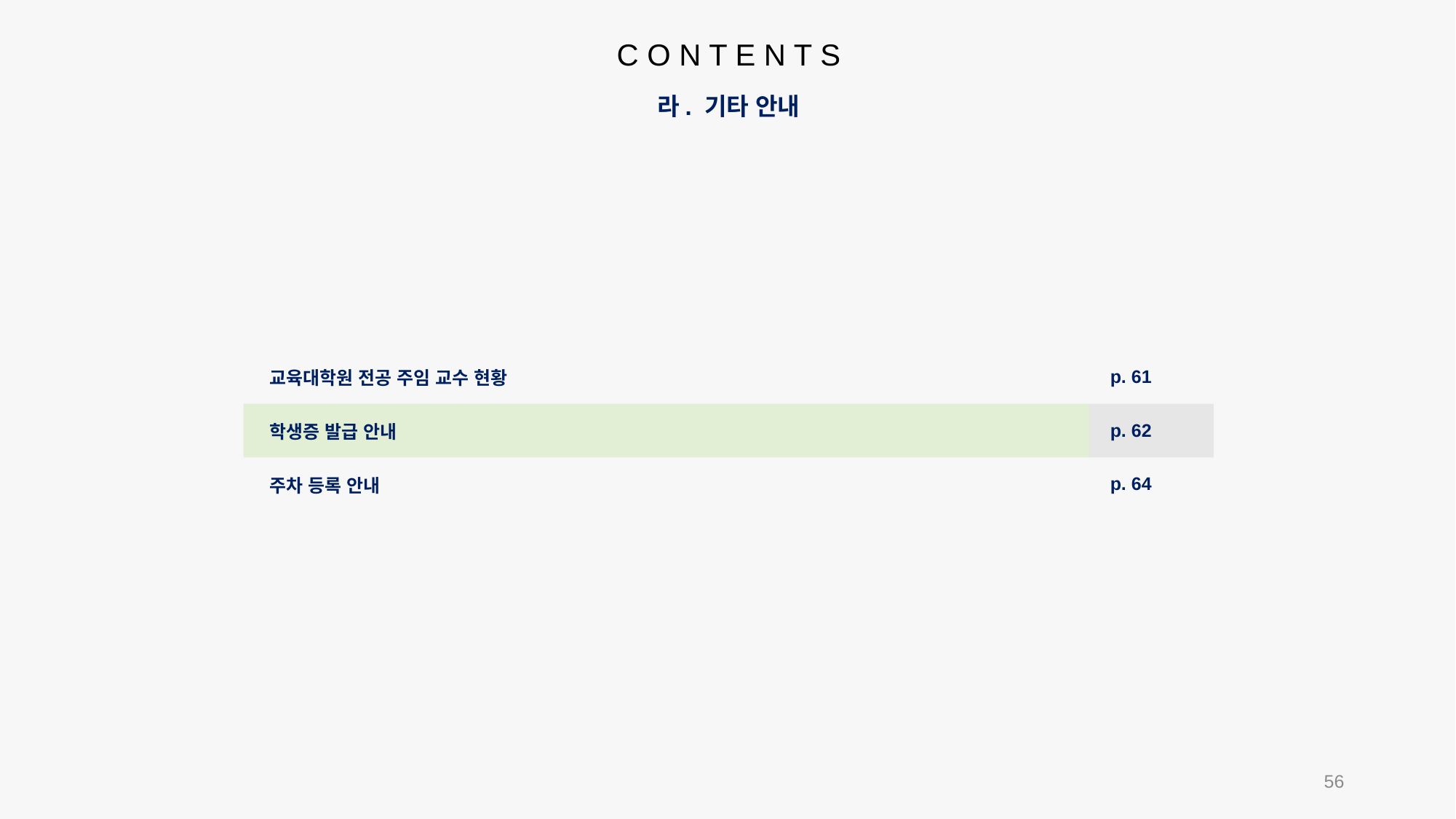

C O N T E N T S
라. 기타 안내
| 교육대학원 전공 주임 교수 현황 | p. 61 |
| --- | --- |
| 학생증 발급 안내 | p. 62 |
| 주차 등록 안내 | p. 64 |
56